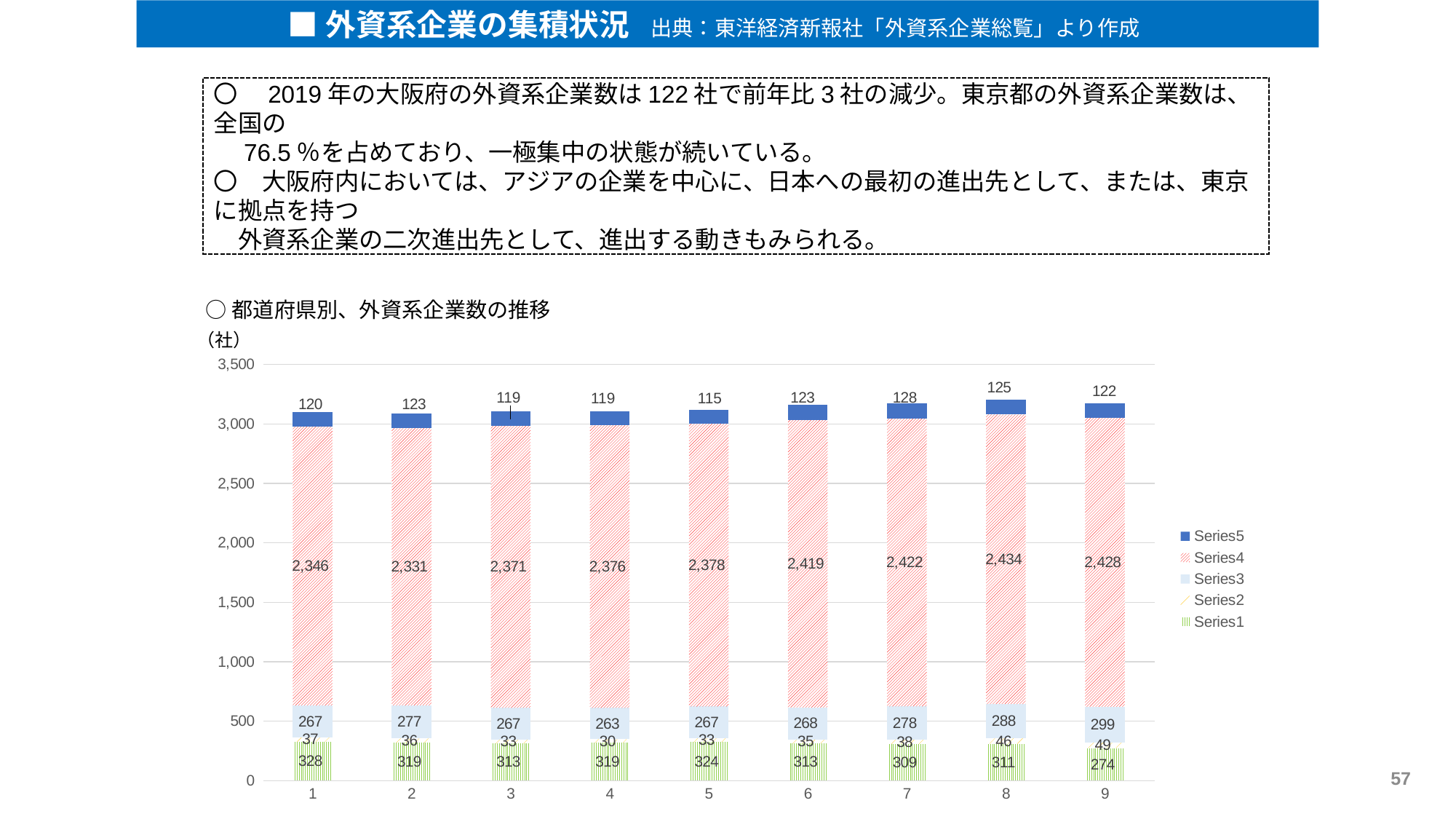

■外資系企業の集積状況　出典：東洋経済新報社「外資系企業総覧」より作成
〇　2019年の大阪府の外資系企業数は122社で前年比3社の減少。東京都の外資系企業数は、全国の
　76.5％を占めており、一極集中の状態が続いている。
〇　大阪府内においては、アジアの企業を中心に、日本への最初の進出先として、または、東京に拠点を持つ
　外資系企業の二次進出先として、進出する動きもみられる。
○都道府県別、外資系企業数の推移
（社）

### Chart

| Category |  |  |  |  |  |
|---|---|---|---|---|---|
57